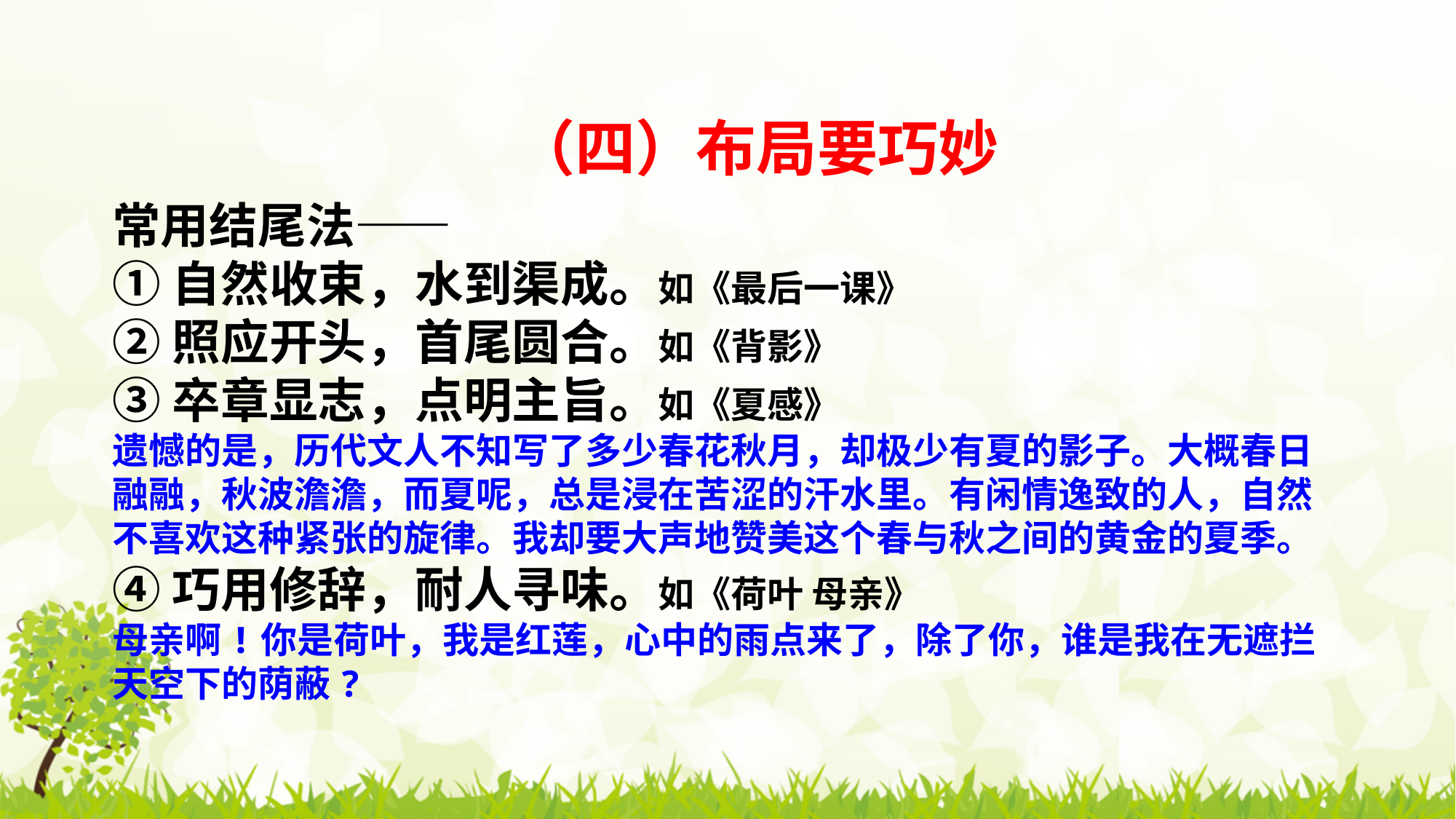

（四）布局要巧妙
常用结尾法——
①自然收束，水到渠成。如《最后一课》
②照应开头，首尾圆合。如《背影》
③卒章显志，点明主旨。如《夏感》
遗憾的是，历代文人不知写了多少春花秋月，却极少有夏的影子。大概春日融融，秋波澹澹，而夏呢，总是浸在苦涩的汗水里。有闲情逸致的人，自然不喜欢这种紧张的旋律。我却要大声地赞美这个春与秋之间的黄金的夏季。
④巧用修辞，耐人寻味。如《荷叶 母亲》
母亲啊!你是荷叶，我是红莲，心中的雨点来了，除了你，谁是我在无遮拦天空下的荫蔽?